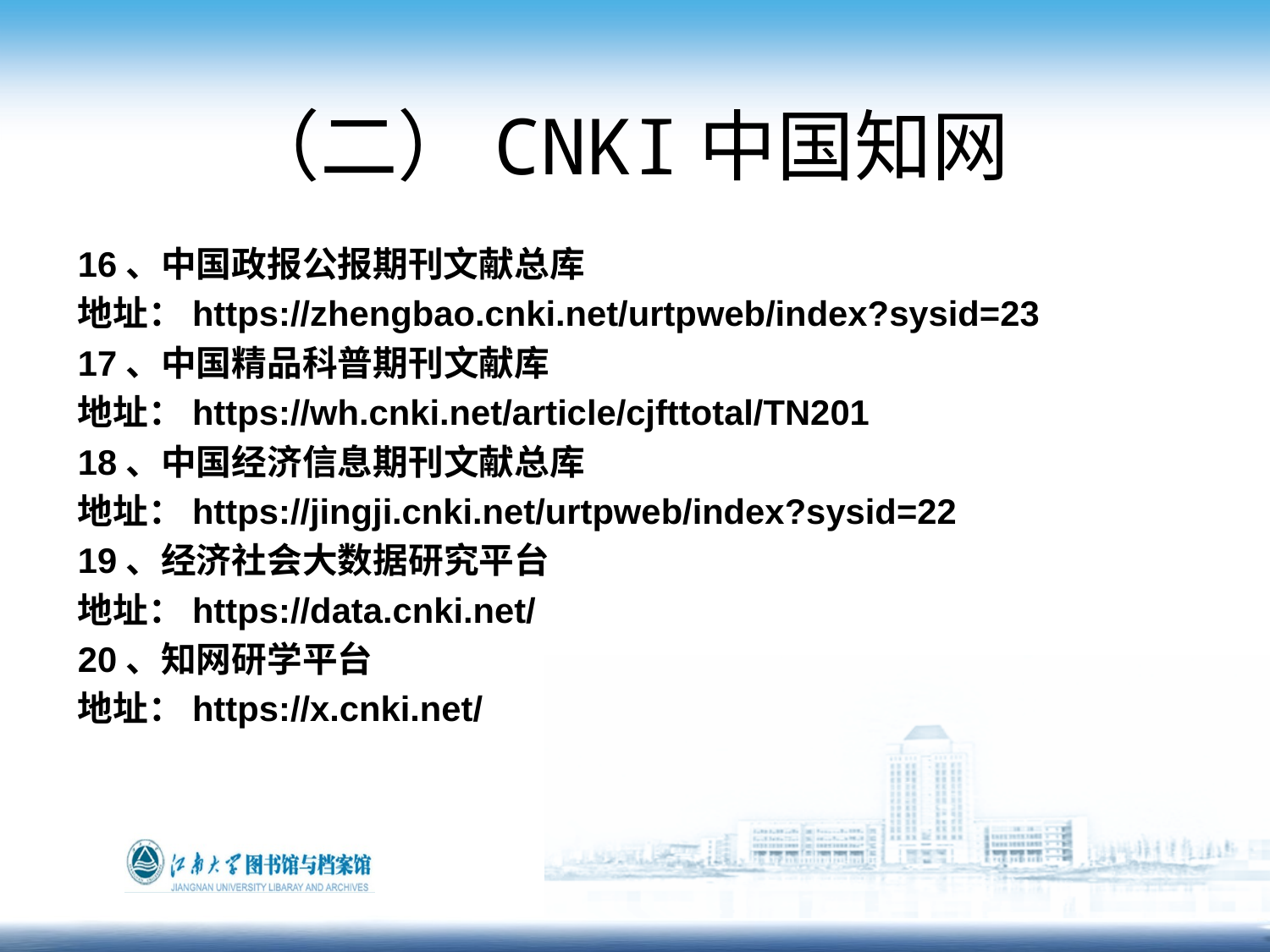

# （二）CNKI中国知网

16、中国政报公报期刊文献总库
地址：https://zhengbao.cnki.net/urtpweb/index?sysid=23
17、中国精品科普期刊文献库
地址：https://wh.cnki.net/article/cjfttotal/TN201
18、中国经济信息期刊文献总库
地址：https://jingji.cnki.net/urtpweb/index?sysid=22
19、经济社会大数据研究平台
地址：https://data.cnki.net/
20、知网研学平台
地址：https://x.cnki.net/